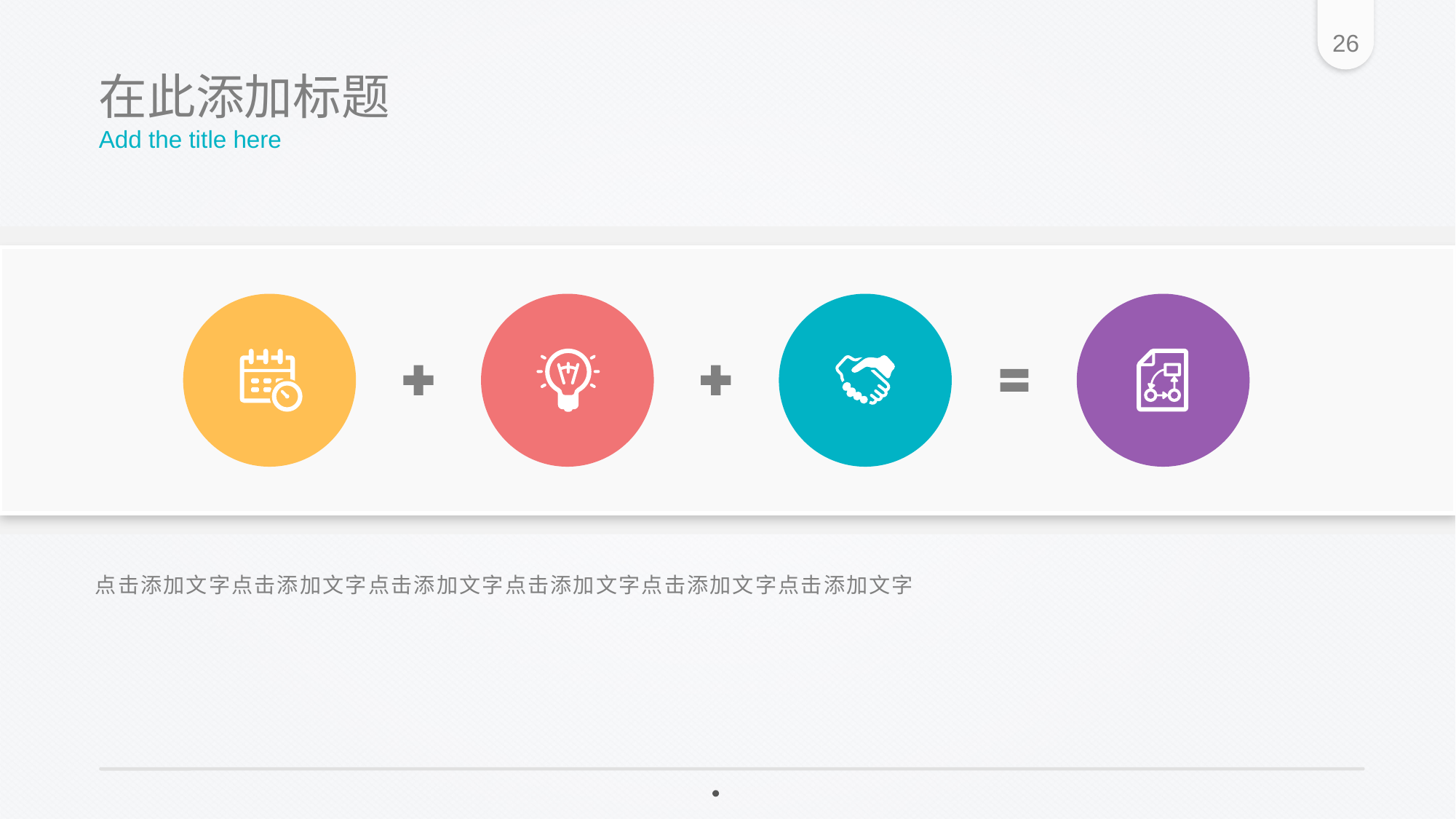

在此添加标题
Add the title here

点击添加文字点击添加文字点击添加文字点击添加文字点击添加文字点击添加文字